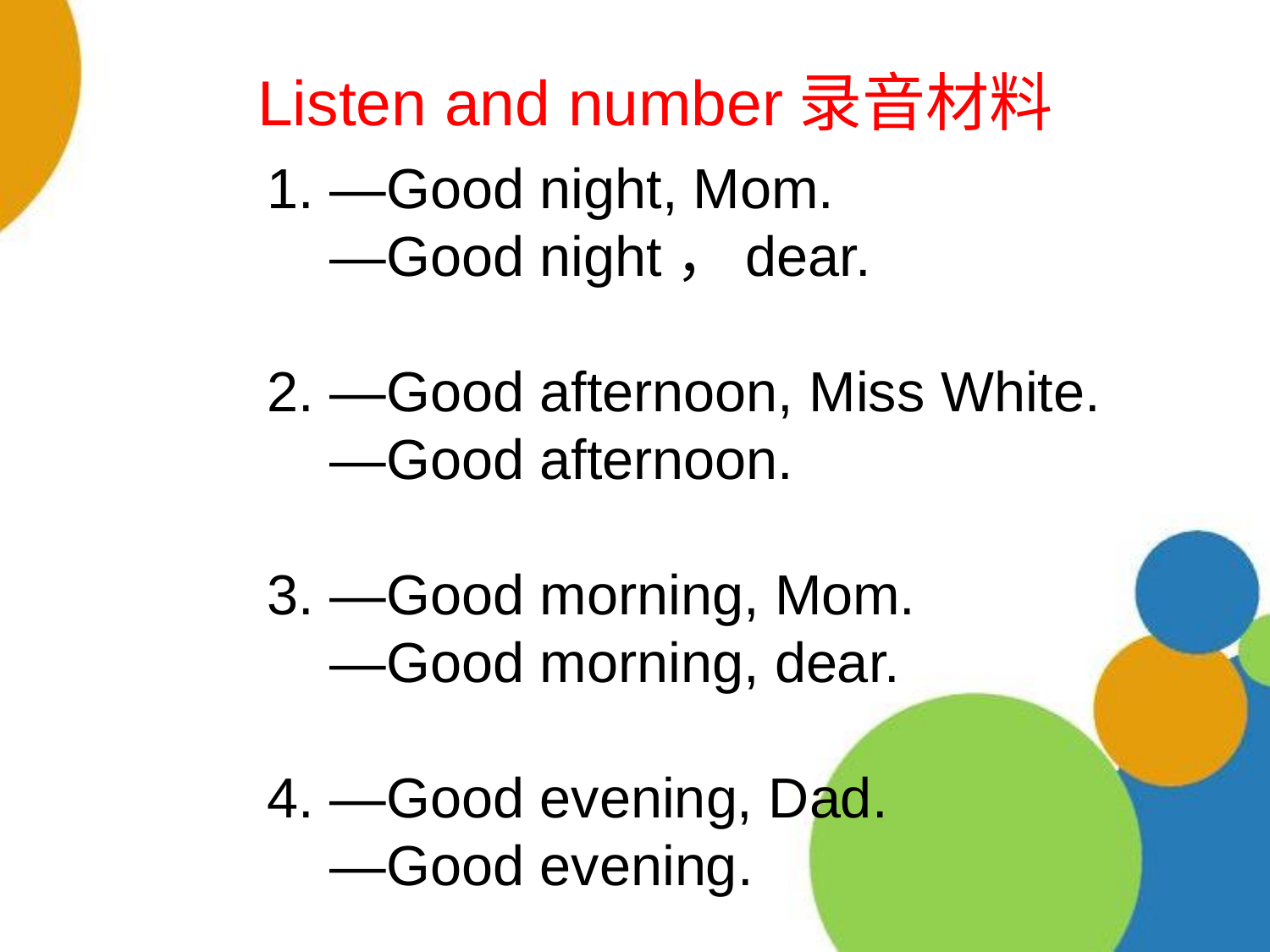

Listen and number录音材料
1. —Good night, Mom.
    —Good night，dear.

2. —Good afternoon, Miss White.
    —Good afternoon.

3. —Good morning, Mom.
    —Good morning, dear.

4. —Good evening, Dad.
    —Good evening.
想一想学过的单词哪些是以H，I，J,K开头的？